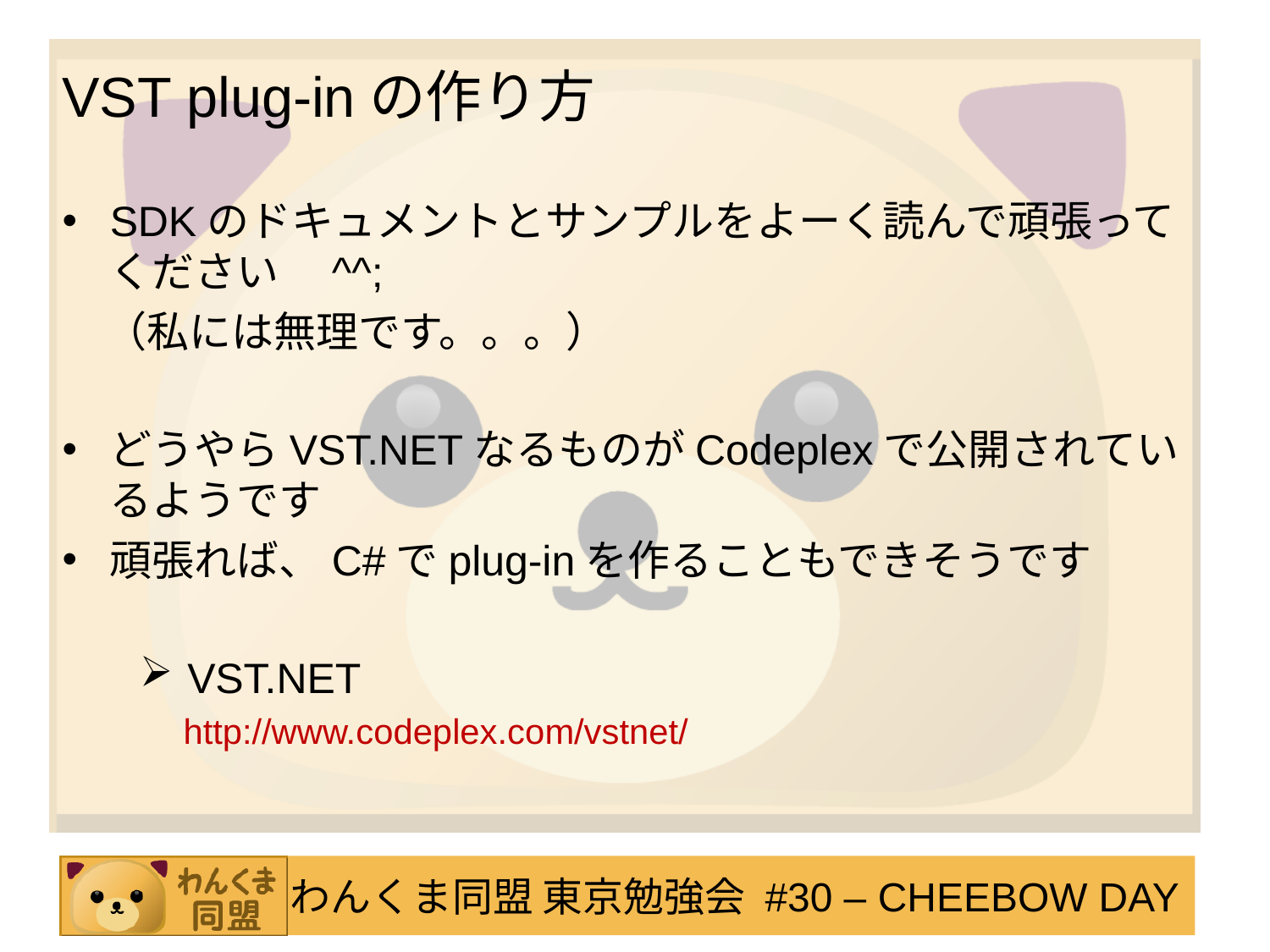

VST plug-inの作り方
SDKのドキュメントとサンプルをよーく読んで頑張ってください　^^;
　（私には無理です。。。）

どうやらVST.NETなるものがCodeplexで公開されているようです
頑張れば、C#でplug-inを作ることもできそうです
VST.NET
　http://www.codeplex.com/vstnet/